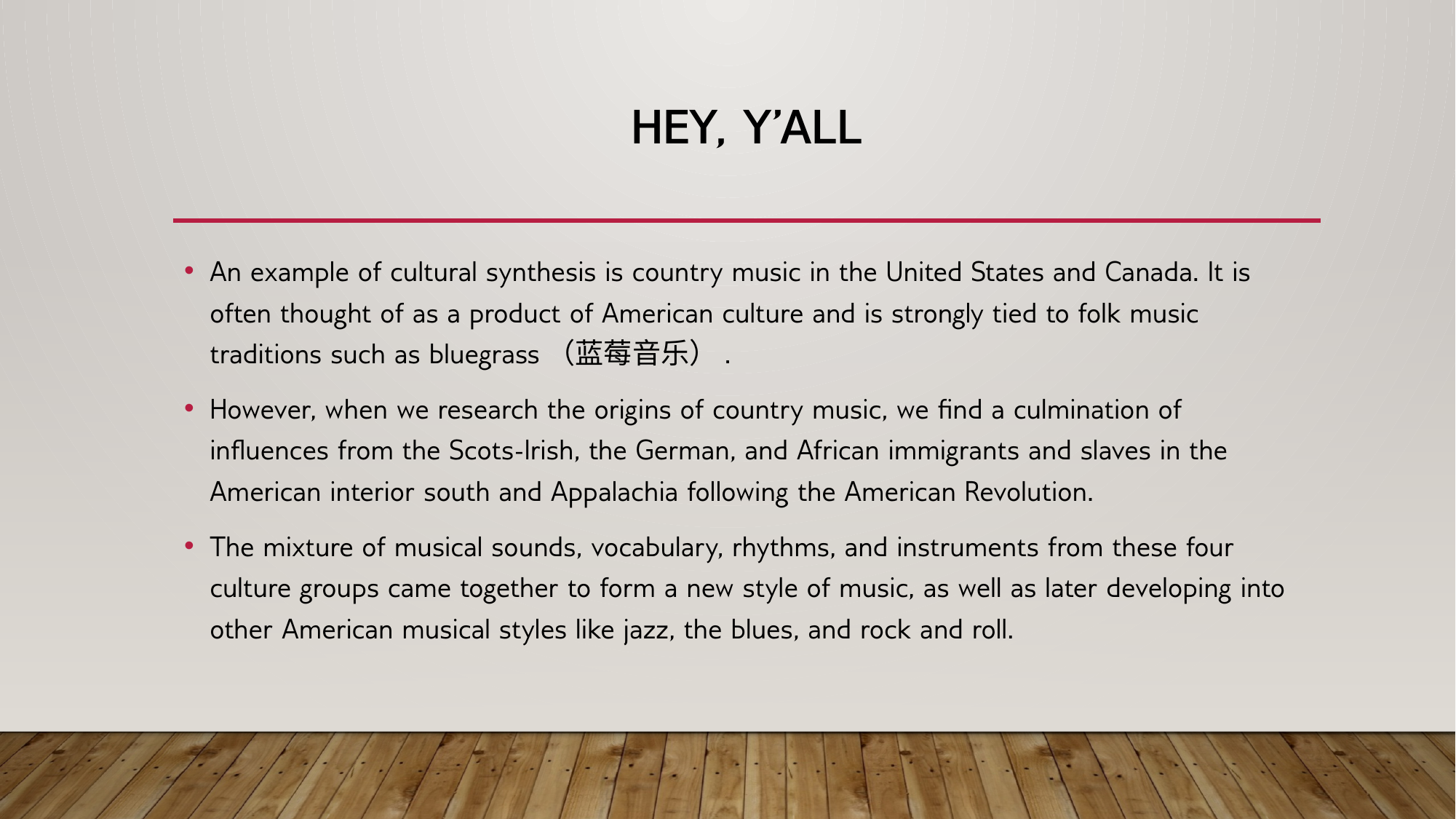

# Hey, Y’all
An example of cultural synthesis is country music in the United States and Canada. It is often thought of as a product of American culture and is strongly tied to folk music traditions such as bluegrass（蓝莓音乐）.
However, when we research the origins of country music, we find a culmination of influences from the Scots-Irish, the German, and African immigrants and slaves in the American interior south and Appalachia following the American Revolution.
The mixture of musical sounds, vocabulary, rhythms, and instruments from these four culture groups came together to form a new style of music, as well as later developing into other American musical styles like jazz, the blues, and rock and roll.